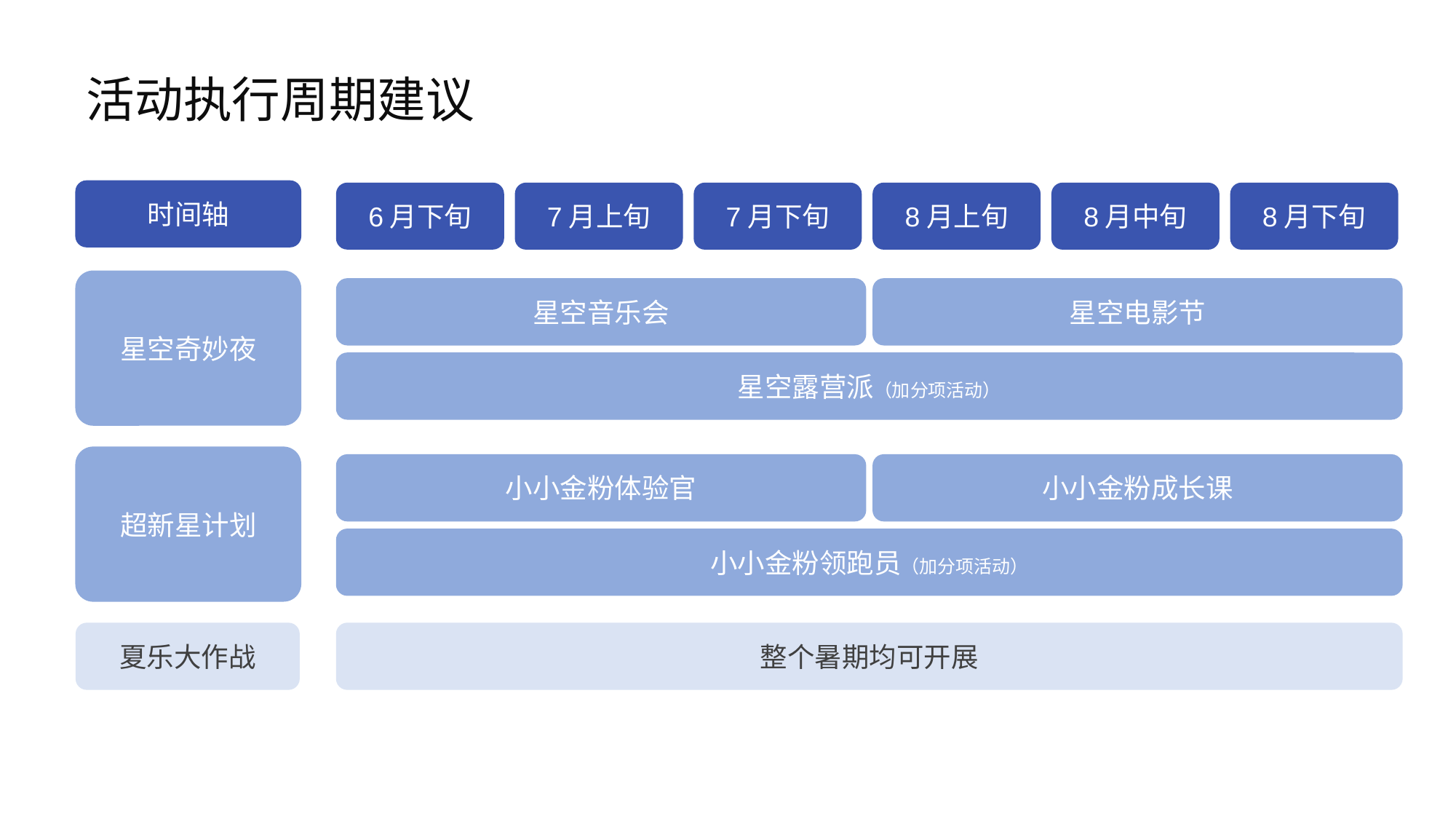

# 活动执行周期建议
时间轴
6月下旬
7月上旬
7月下旬
8月上旬
8月中旬
8月下旬
星空奇妙夜
星空音乐会
星空电影节
星空露营派（加分项活动）
超新星计划
小小金粉体验官
小小金粉成长课
小小金粉领跑员（加分项活动）
夏乐大作战
整个暑期均可开展